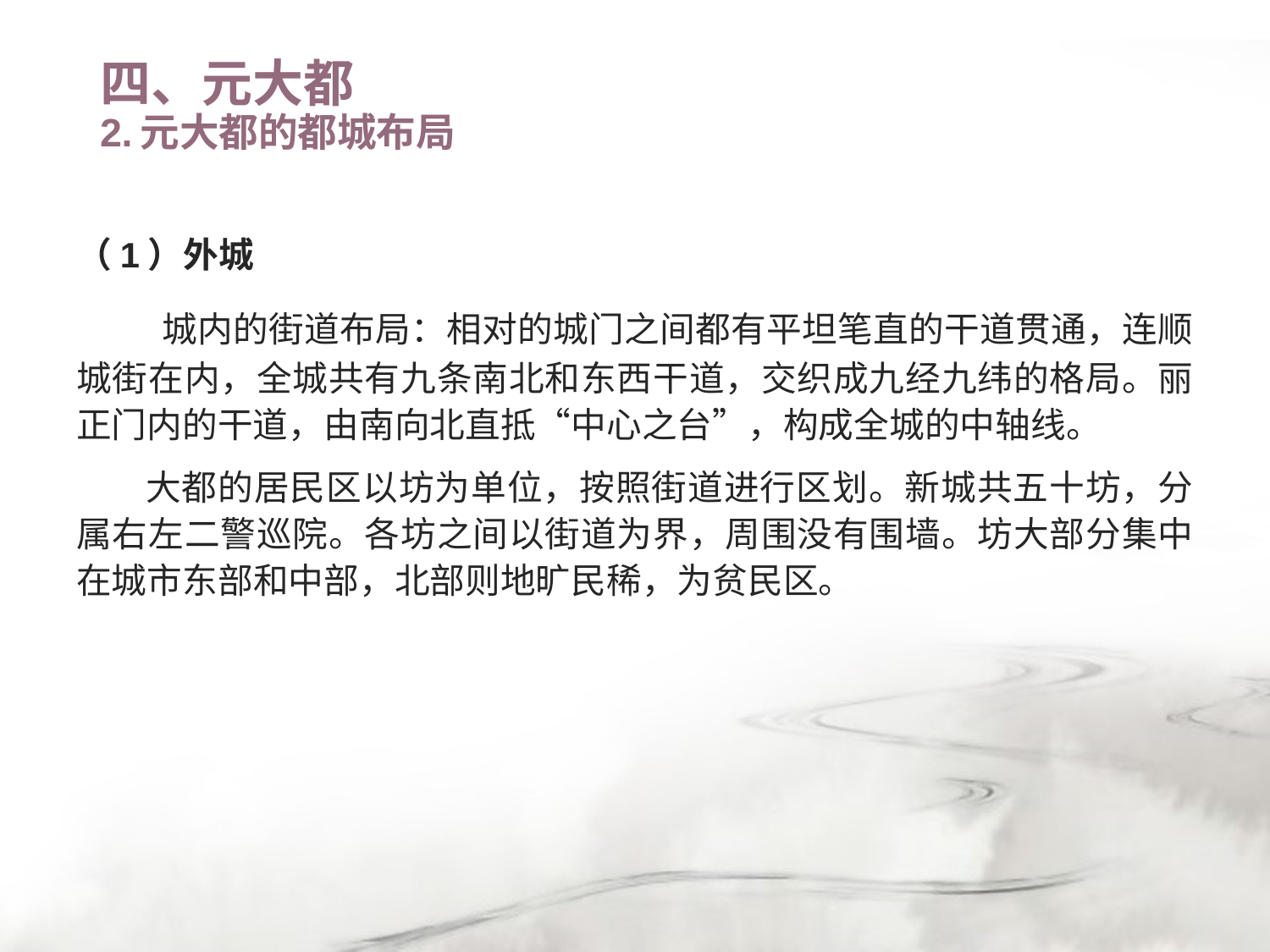

# 四、元大都 2.元大都的都城布局
（1）外城
       城内的街道布局：相对的城门之间都有平坦笔直的干道贯通，连顺城街在内，全城共有九条南北和东西干道，交织成九经九纬的格局。丽正门内的干道，由南向北直抵“中心之台”，构成全城的中轴线。
       大都的居民区以坊为单位，按照街道进行区划。新城共五十坊，分属右左二警巡院。各坊之间以街道为界，周围没有围墙。坊大部分集中在城市东部和中部，北部则地旷民稀，为贫民区。